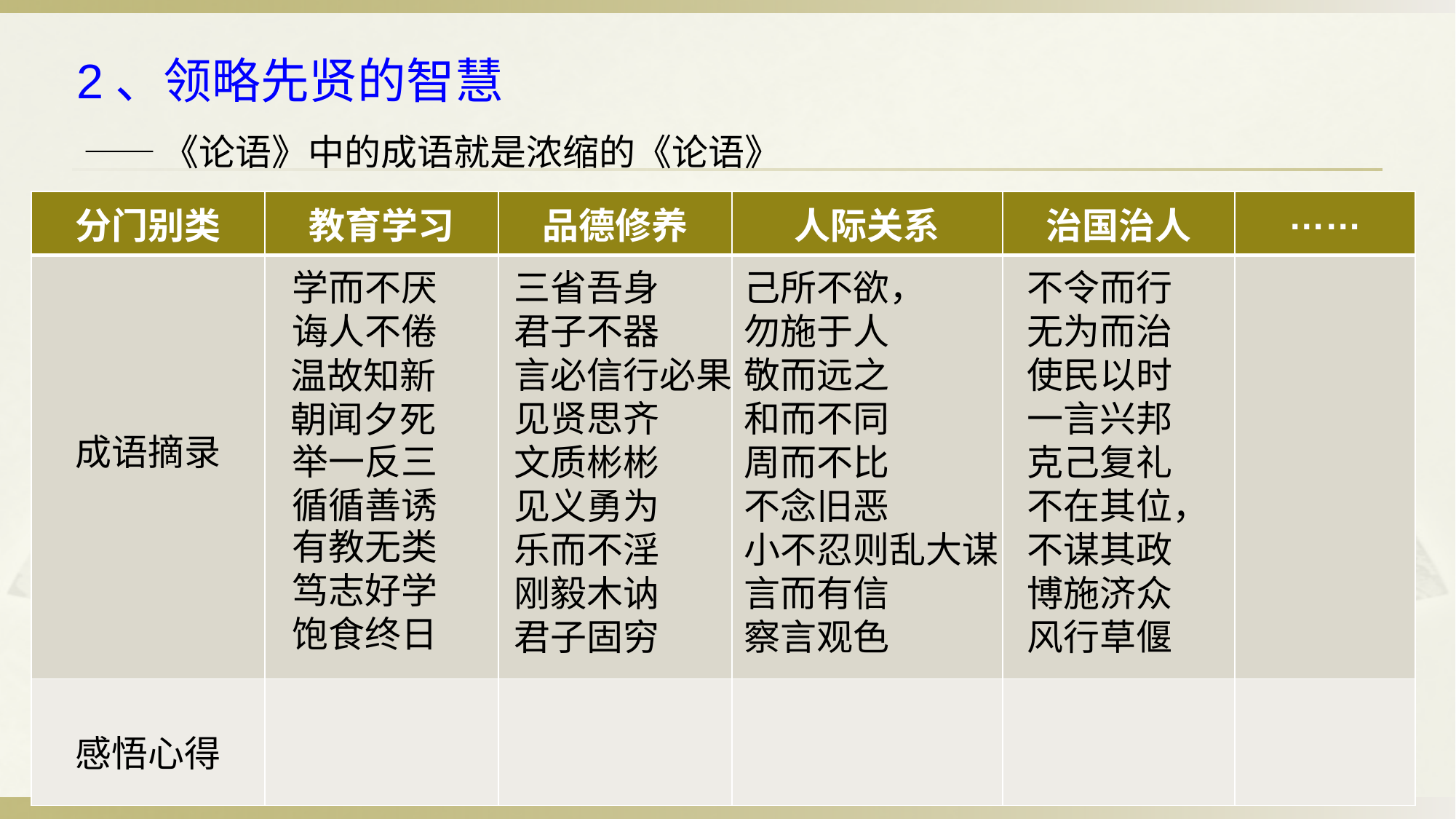

# 2、领略先贤的智慧
——《论语》中的成语就是浓缩的《论语》

| 分门别类 | 教育学习 | 品德修养 | 人际关系 | 治国治人 | …… |
| --- | --- | --- | --- | --- | --- |
| 成语摘录 |  |  |  |  |  |
| 感悟心得 |  |  |  |  |  |
学而不厌
诲人不倦
温故知新
朝闻夕死
举一反三
循循善诱
有教无类
笃志好学
饱食终日
三省吾身
君子不器
言必信行必果
见贤思齐
文质彬彬
见义勇为
乐而不淫
刚毅木讷
君子固穷

己所不欲，
勿施于人
敬而远之
和而不同
周而不比
不念旧恶
小不忍则乱大谋
言而有信
察言观色
不令而行
无为而治
使民以时
一言兴邦
克己复礼
不在其位，
不谋其政
博施济众
风行草偃